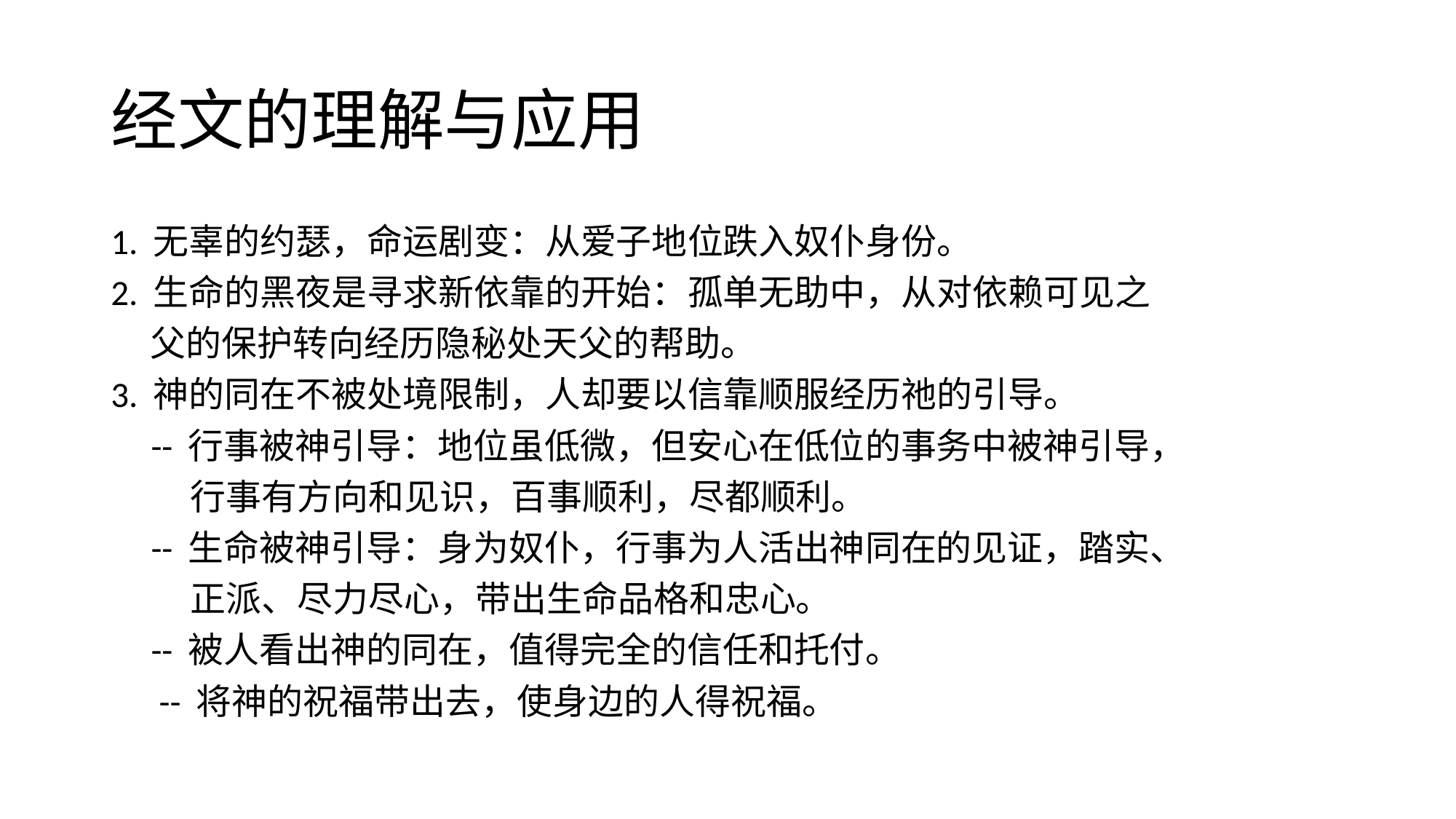

# 经文的理解与应用
1. 无辜的约瑟，命运剧变：从爱子地位跌入奴仆身份。
2. 生命的黑夜是寻求新依靠的开始：孤单无助中，从对依赖可见之
    父的保护转向经历隐秘处天父的帮助。
3. 神的同在不被处境限制，人却要以信靠顺服经历祂的引导。
     -- 行事被神引导：地位虽低微，但安心在低位的事务中被神引导，
         行事有方向和见识，百事顺利，尽都顺利。
     -- 生命被神引导：身为奴仆，行事为人活出神同在的见证，踏实、
         正派、尽力尽心，带出生命品格和忠心。
     -- 被人看出神的同在，值得完全的信任和托付。
      -- 将神的祝福带出去，使身边的人得祝福。